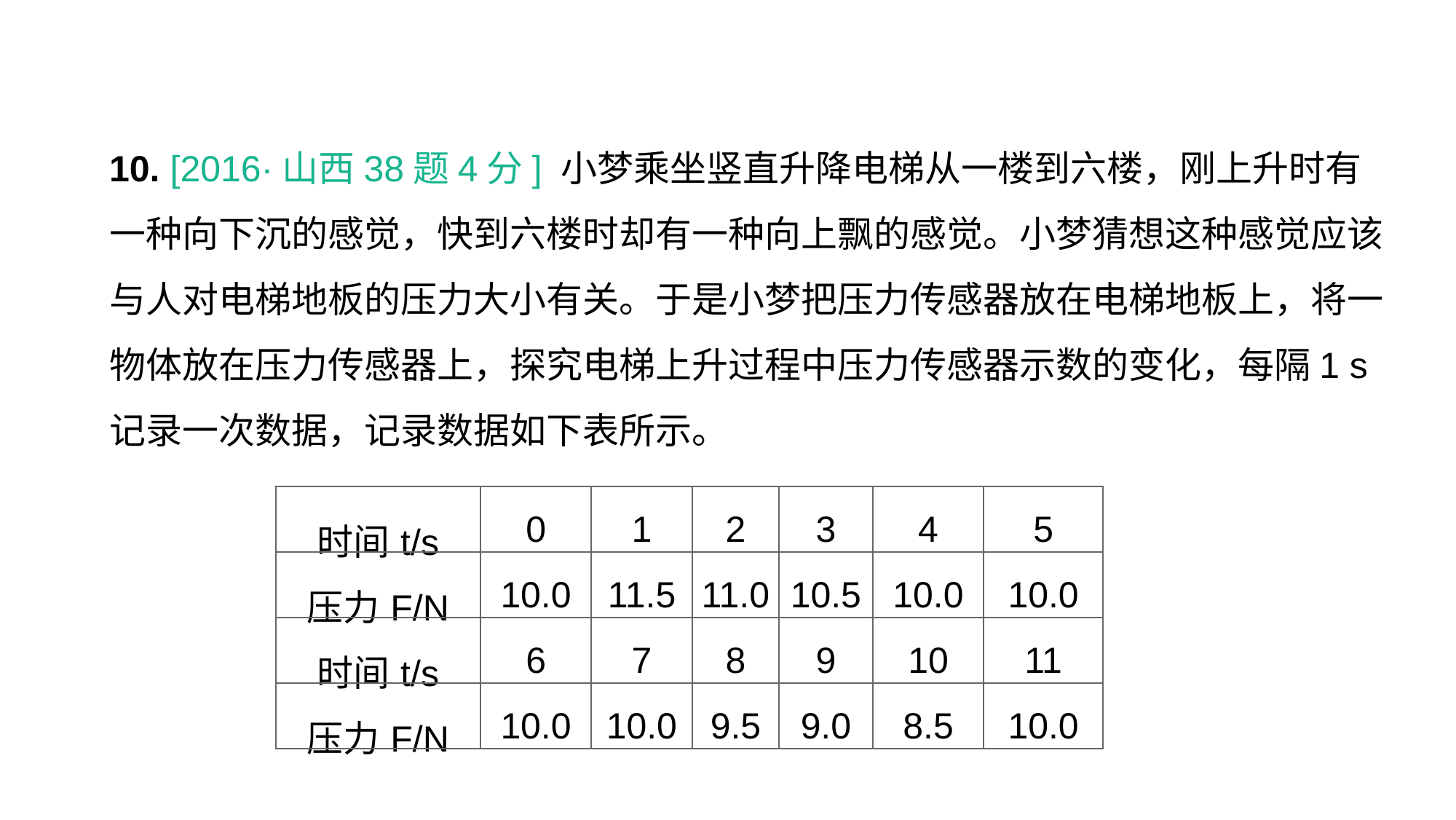

10. [2016·山西38题4分] 小梦乘坐竖直升降电梯从一楼到六楼，刚上升时有一种向下沉的感觉，快到六楼时却有一种向上飘的感觉。小梦猜想这种感觉应该与人对电梯地板的压力大小有关。于是小梦把压力传感器放在电梯地板上，将一物体放在压力传感器上，探究电梯上升过程中压力传感器示数的变化，每隔1 s记录一次数据，记录数据如下表所示。
真题回顾 把握考向
| 时间t/s | 0 | 1 | 2 | 3 | 4 | 5 |
| --- | --- | --- | --- | --- | --- | --- |
| 压力F/N | 10.0 | 11.5 | 11.0 | 10.5 | 10.0 | 10.0 |
| 时间t/s | 6 | 7 | 8 | 9 | 10 | 11 |
| 压力F/N | 10.0 | 10.0 | 9.5 | 9.0 | 8.5 | 10.0 |